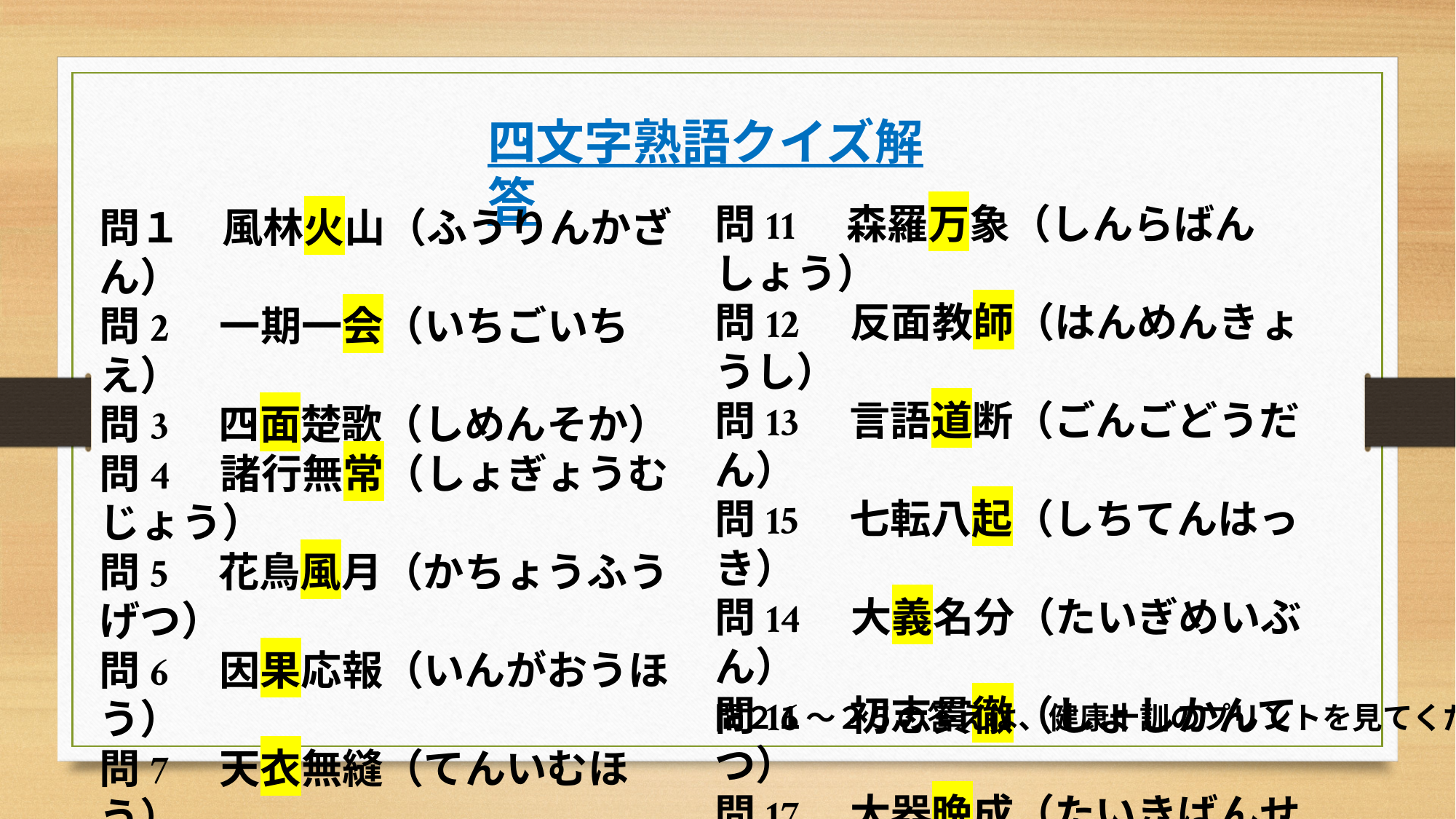

四文字熟語クイズ解答
問11　森羅万象（しんらばんしょう）
問12　反面教師（はんめんきょうし）
問13　言語道断（ごんごどうだん）
問15　七転八起（しちてんはっき）
問14　大義名分（たいぎめいぶん）
問16　初志貫徹（しょしかんてつ）
問17　大器晩成（たいきばんせい）
問18　唯我独尊（ゆいがどくそん）
問19　虎視耽耽（こしたんたん）
問20　付和雷同（ふわらいどう）
問１　風林火山（ふうりんかざん）
問2　一期一会（いちごいちえ）
問3　四面楚歌（しめんそか）
問4　諸行無常（しょぎょうむじょう）
問5　花鳥風月（かちょうふうげつ）
問6　因果応報（いんがおうほう）
問7　天衣無縫（てんいむほう）
問8　切磋琢磨（せっさたくま）
問9　捲土重来（けんどちょうらい）
　　　 （けんどじゅうらい）も正解
問10　呉越同舟（ごえつどうしゅう）
問２１～２５の答えは、健康十訓のプリントを見てください